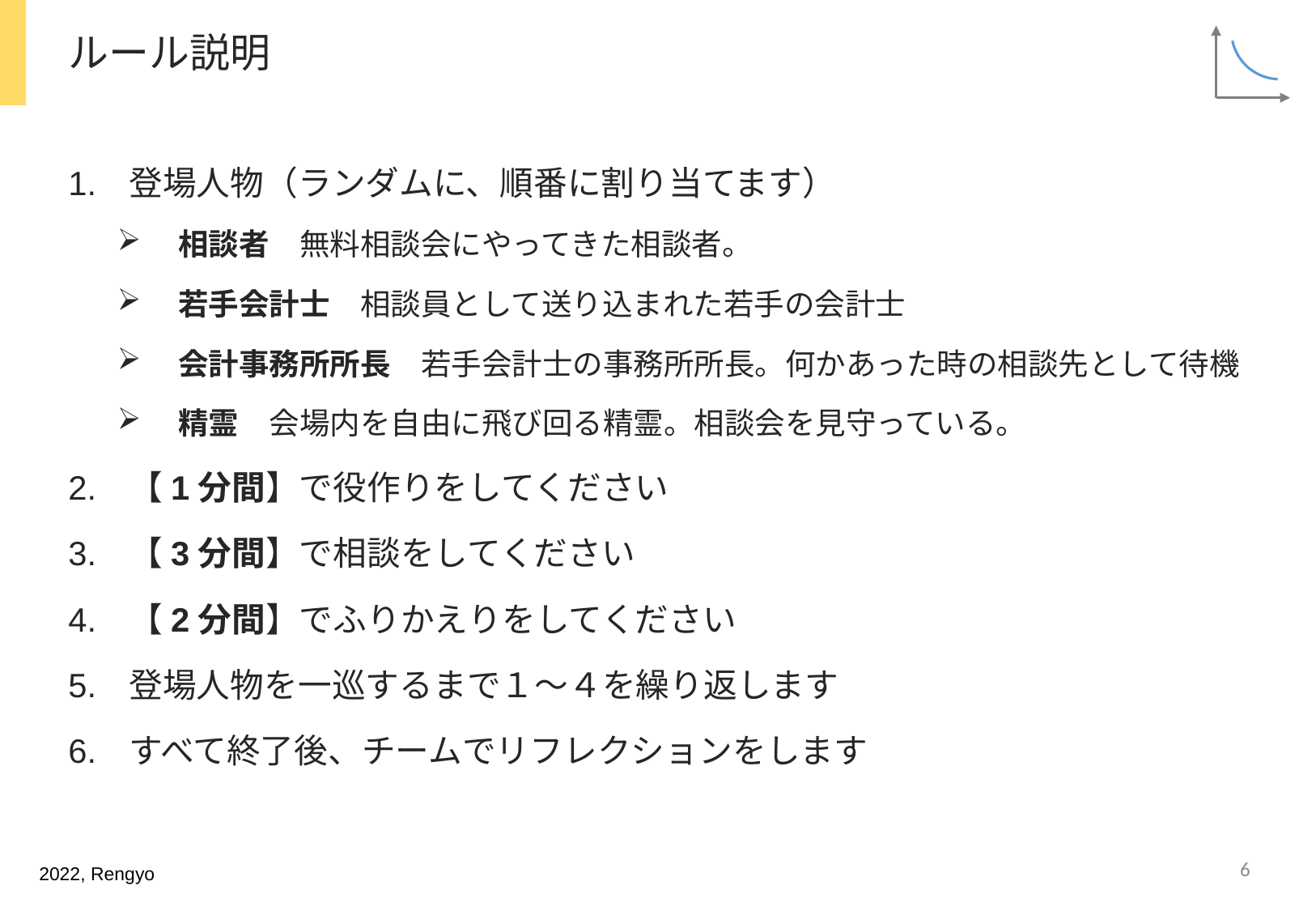

# ルール説明
登場人物（ランダムに、順番に割り当てます）
相談者　無料相談会にやってきた相談者。
若手会計士　相談員として送り込まれた若手の会計士
会計事務所所長　若手会計士の事務所所長。何かあった時の相談先として待機
精霊　会場内を自由に飛び回る精霊。相談会を見守っている。
【1分間】で役作りをしてください
【3分間】で相談をしてください
【2分間】でふりかえりをしてください
登場人物を一巡するまで１〜４を繰り返します
すべて終了後、チームでリフレクションをします
6